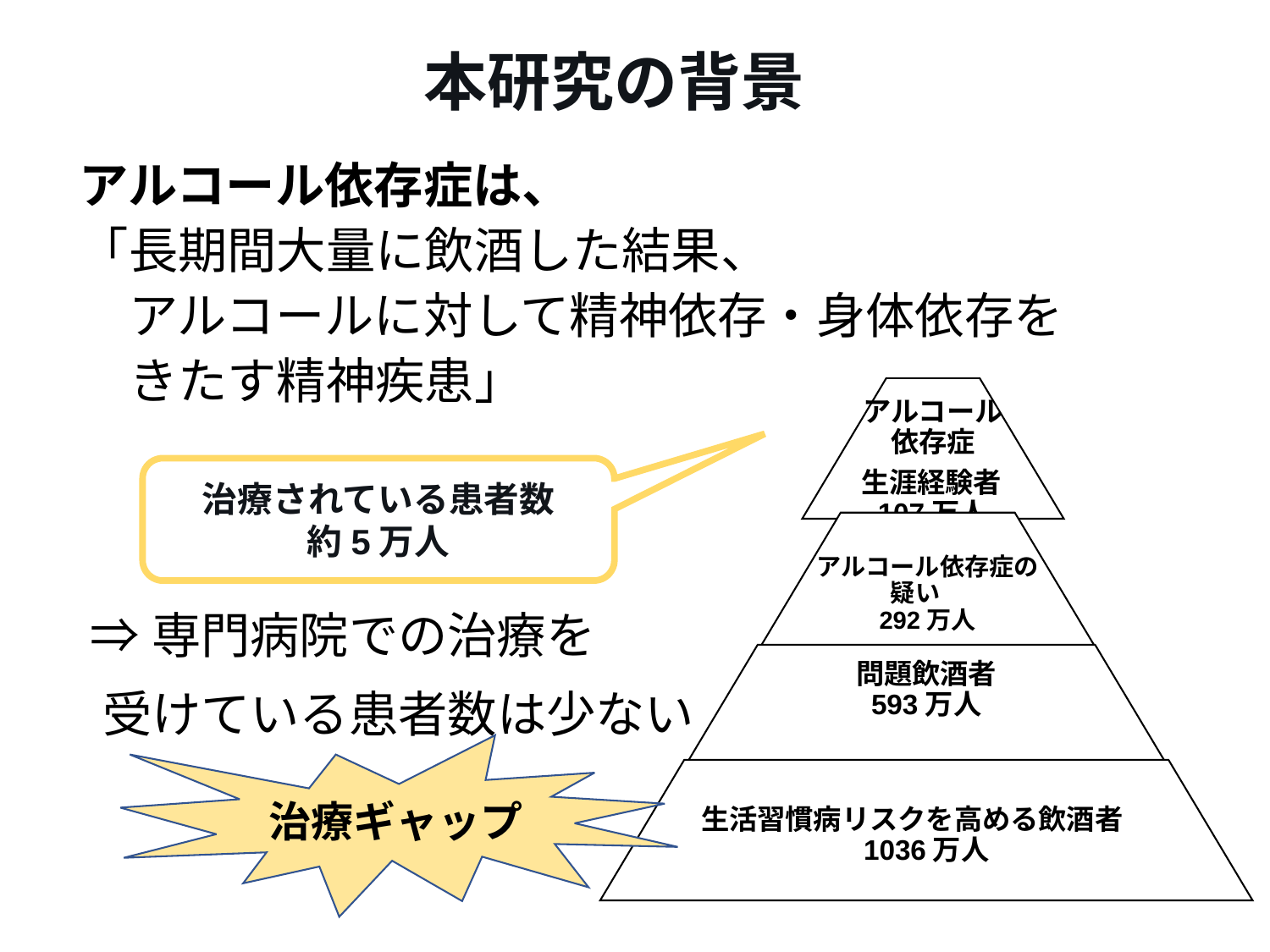

# 本研究の背景
アルコール依存症は、
「長期間大量に飲酒した結果、
　アルコールに対して精神依存・身体依存を
　きたす精神疾患」

 ⇒専門病院での治療を
 受けている患者数は少ない
アルコール依存症
生涯経験者107万人
アルコール依存症の疑い
292万人
問題飲酒者
593万人
生活習慣病リスクを高める飲酒者
1036万人
治療されている患者数
約5万人
治療ギャップ